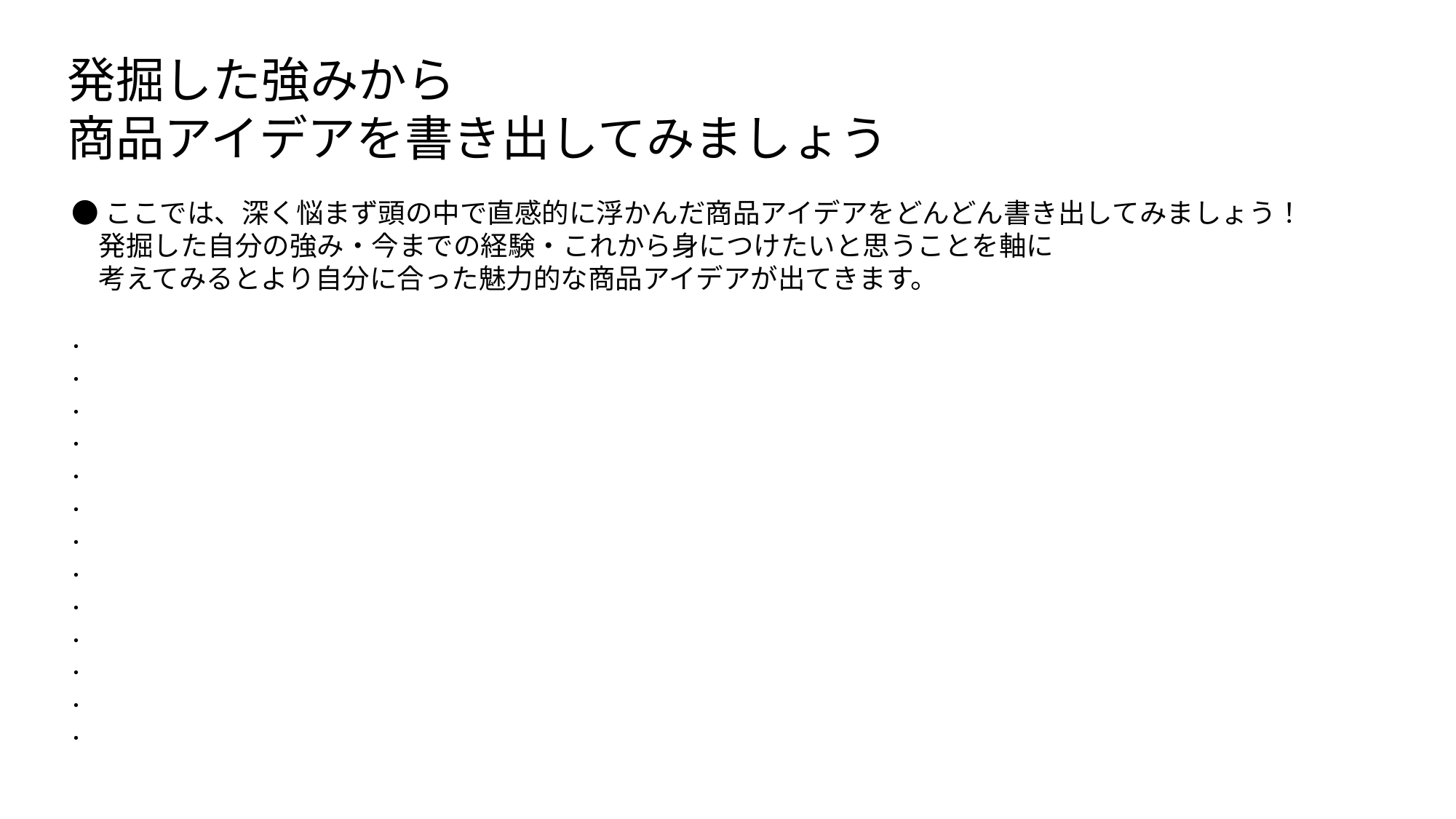

発掘した強みから
商品アイデアを書き出してみましょう
●ここでは、深く悩まず頭の中で直感的に浮かんだ商品アイデアをどんどん書き出してみましょう！
　発掘した自分の強み・今までの経験・これから身につけたいと思うことを軸に
　考えてみるとより自分に合った魅力的な商品アイデアが出てきます。
・
・
・
・
・
・
・
・
・
・
・
・
・